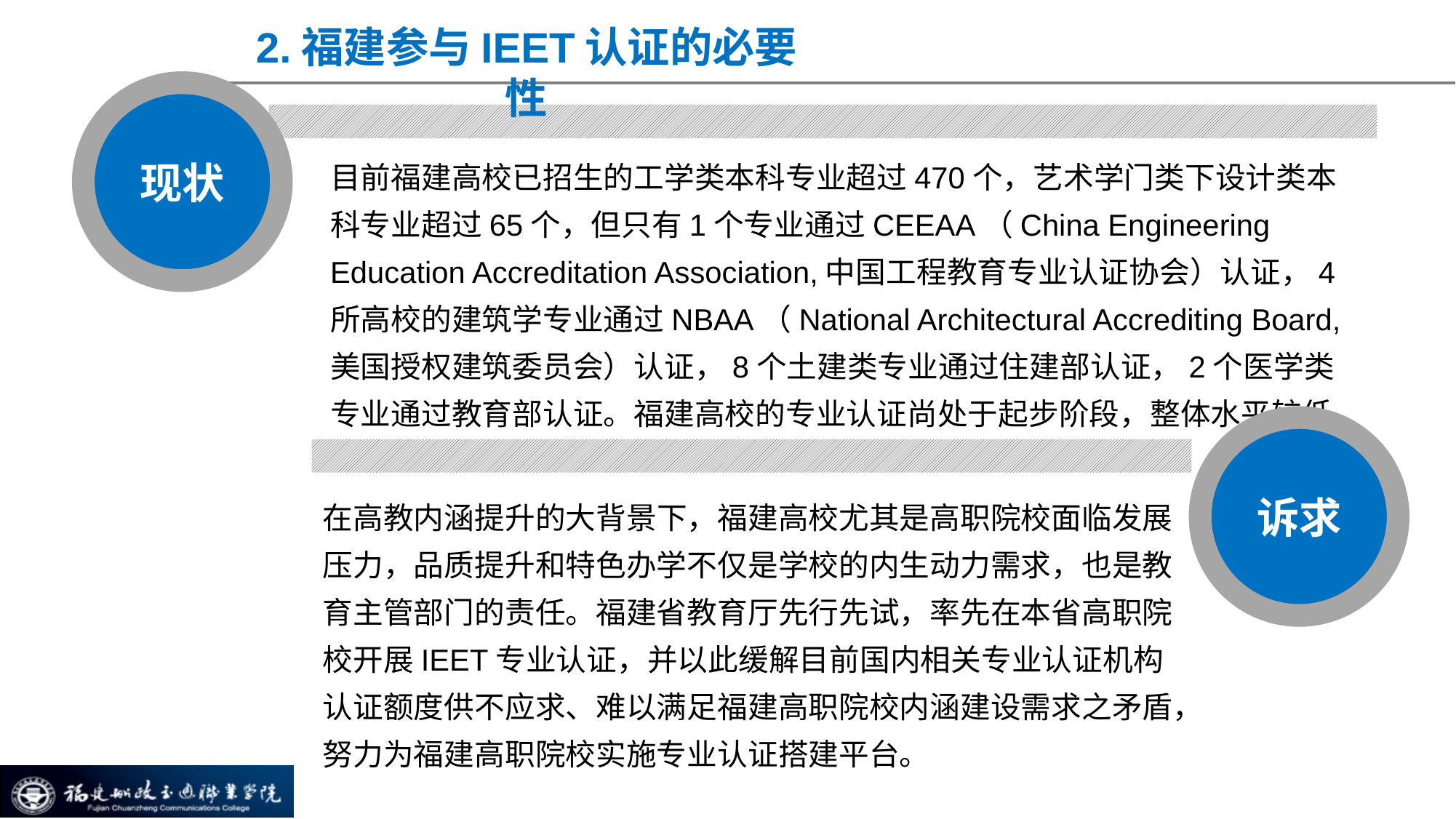

2.福建参与IEET认证的必要性
现状

目前福建高校已招生的工学类本科专业超过470个，艺术学门类下设计类本科专业超过65个，但只有1个专业通过CEEAA（China Engineering Education Accreditation Association,中国工程教育专业认证协会）认证，4所高校的建筑学专业通过NBAA（National Architectural Accrediting Board,美国授权建筑委员会）认证，8个土建类专业通过住建部认证，2个医学类专业通过教育部认证。福建高校的专业认证尚处于起步阶段，整体水平较低。
诉求

在高教内涵提升的大背景下，福建高校尤其是高职院校面临发展压力，品质提升和特色办学不仅是学校的内生动力需求，也是教育主管部门的责任。福建省教育厅先行先试，率先在本省高职院校开展IEET专业认证，并以此缓解目前国内相关专业认证机构认证额度供不应求、难以满足福建高职院校内涵建设需求之矛盾，努力为福建高职院校实施专业认证搭建平台。